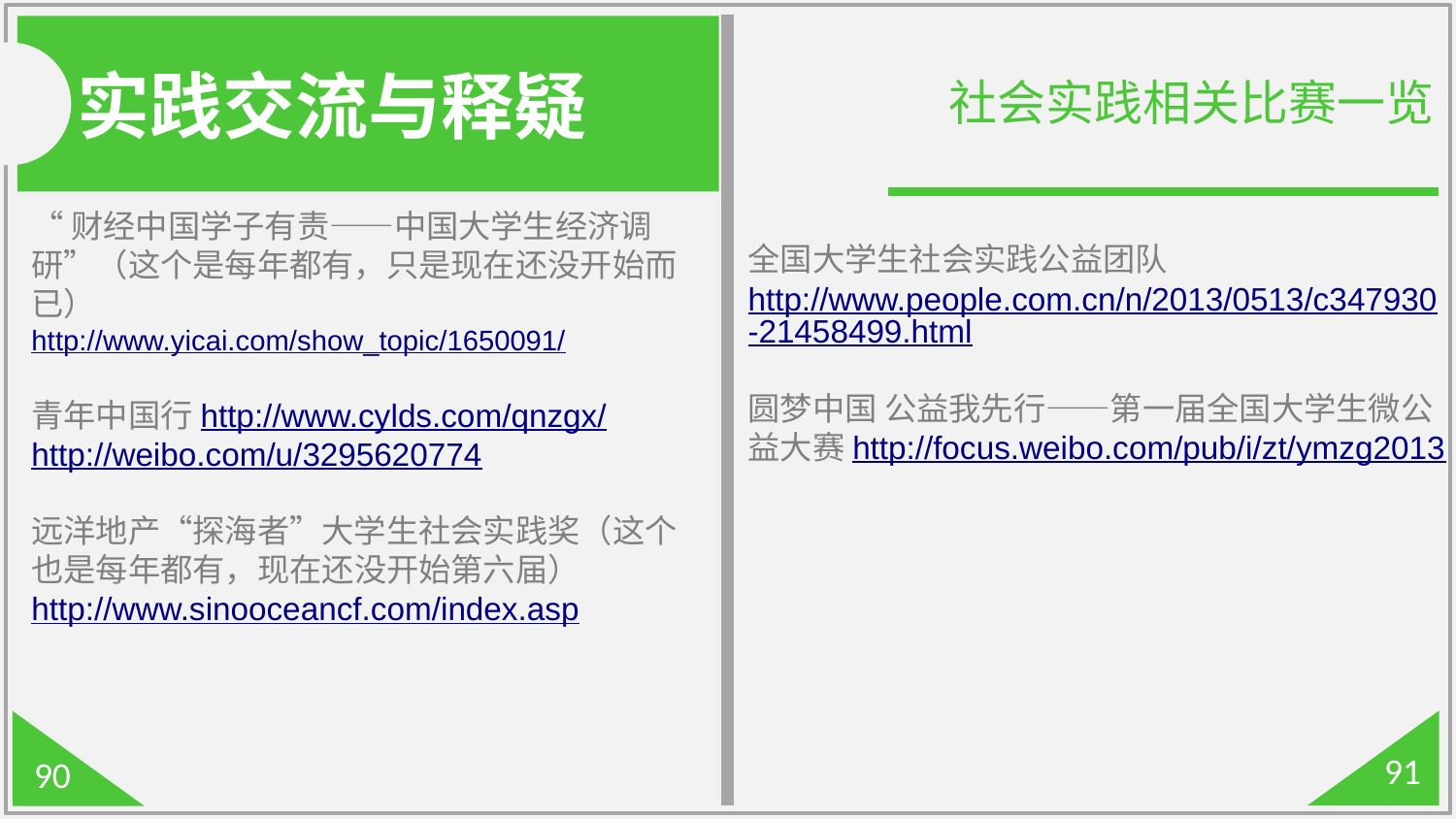

实践交流与释疑

社会实践相关比赛一览

“财经中国学子有责——中国大学生经济调研”（这个是每年都有，只是现在还没开始而已）
http://www.yicai.com/show_topic/1650091/

青年中国行http://www.cylds.com/qnzgx/
http://weibo.com/u/3295620774

远洋地产“探海者”大学生社会实践奖（这个也是每年都有，现在还没开始第六届）
http://www.sinooceancf.com/index.asp

全国大学生社会实践公益团队http://www.people.com.cn/n/2013/0513/c347930-21458499.html

圆梦中国 公益我先行——第一届全国大学生微公益大赛http://focus.weibo.com/pub/i/zt/ymzg2013

91
90